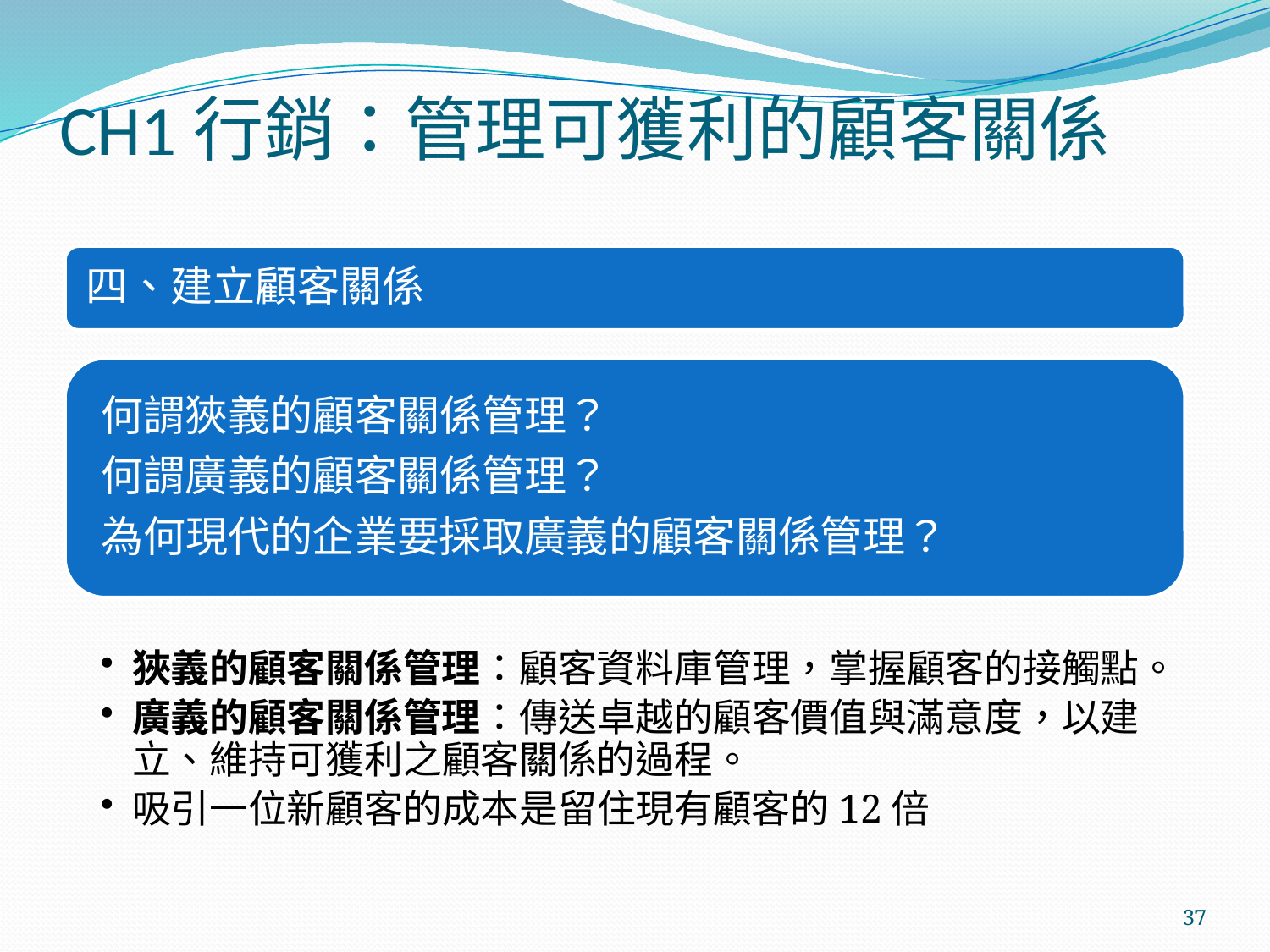

# CH1行銷：管理可獲利的顧客關係
四、建立顧客關係
何謂狹義的顧客關係管理？
何謂廣義的顧客關係管理？
為何現代的企業要採取廣義的顧客關係管理？
狹義的顧客關係管理：顧客資料庫管理，掌握顧客的接觸點。
廣義的顧客關係管理：傳送卓越的顧客價值與滿意度，以建立、維持可獲利之顧客關係的過程。
吸引一位新顧客的成本是留住現有顧客的12倍
37